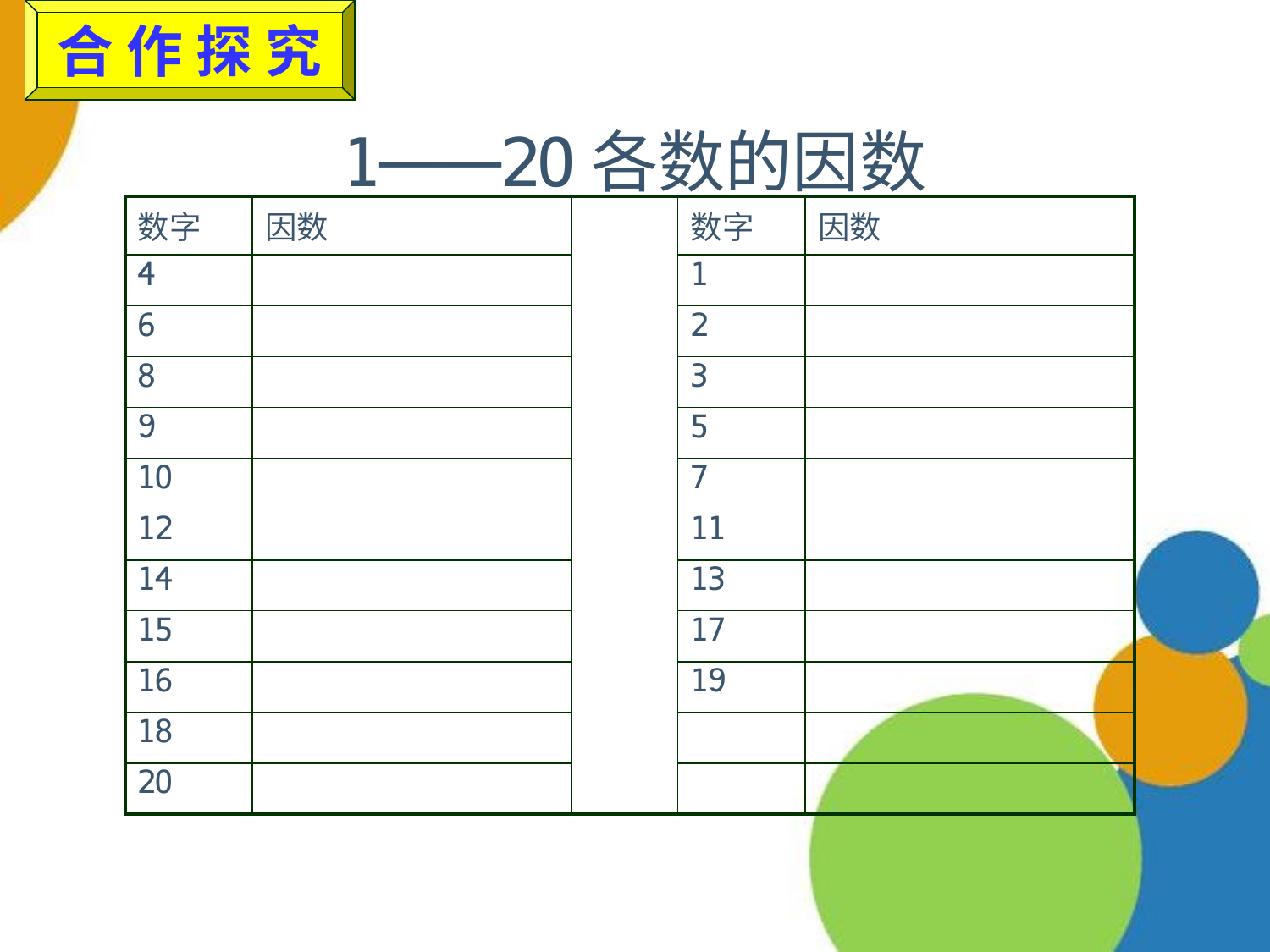

合 作 探 究
# 1——20各数的因数
| 数字 | 因数 |  | 数字 | 因数 |
| --- | --- | --- | --- | --- |
| 4 |  |  | 1 |  |
| 6 |  |  | 2 |  |
| 8 |  |  | 3 |  |
| 9 |  |  | 5 |  |
| 10 |  |  | 7 |  |
| 12 |  |  | 11 |  |
| 14 |  |  | 13 |  |
| 15 |  |  | 17 |  |
| 16 |  |  | 19 |  |
| 18 |  |  |  |  |
| 20 |  |  |  |  |